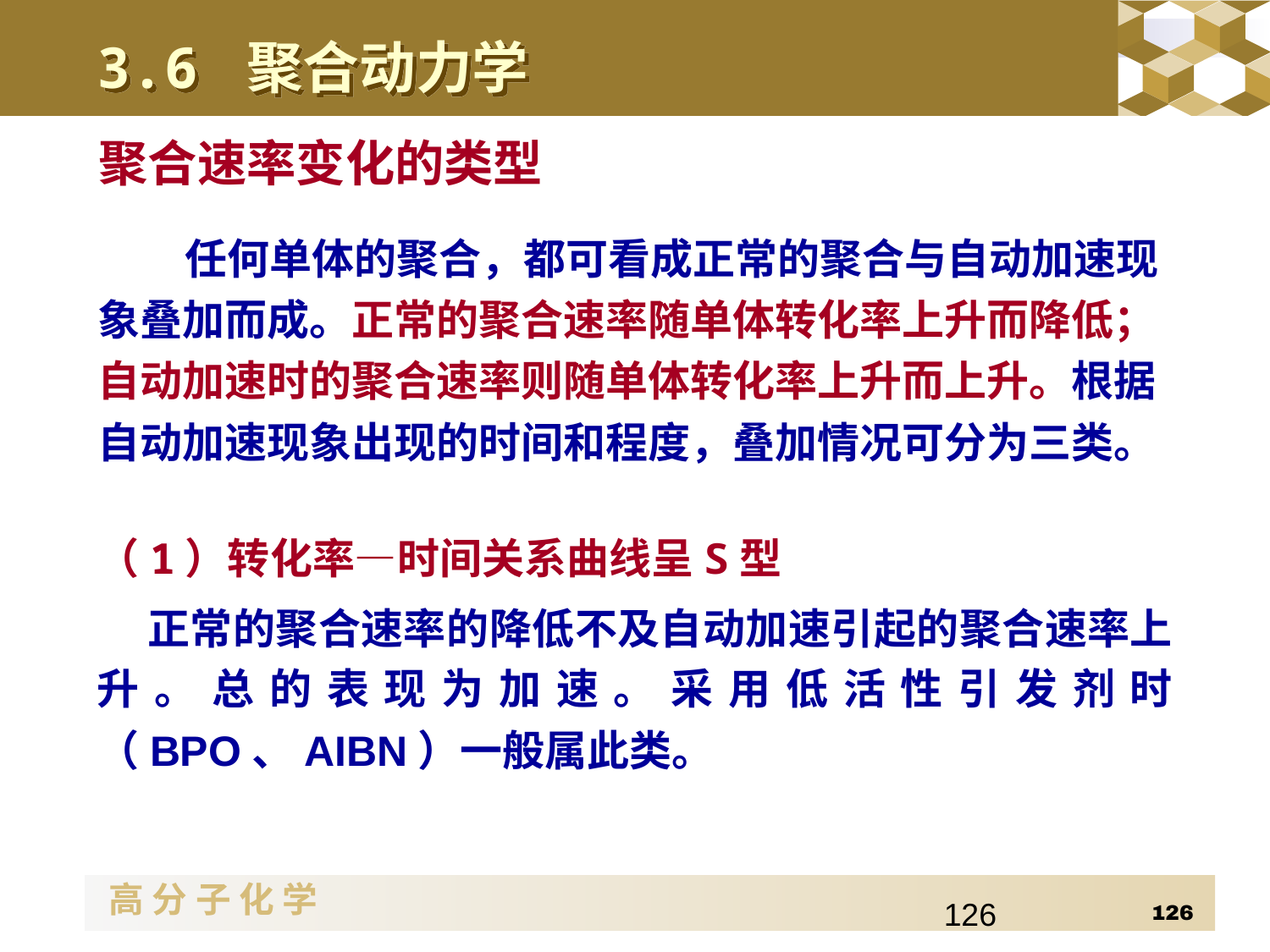

3.6 聚合动力学
聚合速率变化的类型
任何单体的聚合，都可看成正常的聚合与自动加速现象叠加而成。正常的聚合速率随单体转化率上升而降低；自动加速时的聚合速率则随单体转化率上升而上升。根据自动加速现象出现的时间和程度，叠加情况可分为三类。
（1）转化率—时间关系曲线呈S型
    正常的聚合速率的降低不及自动加速引起的聚合速率上升。总的表现为加速。采用低活性引发剂时（BPO、AIBN）一般属此类。
126